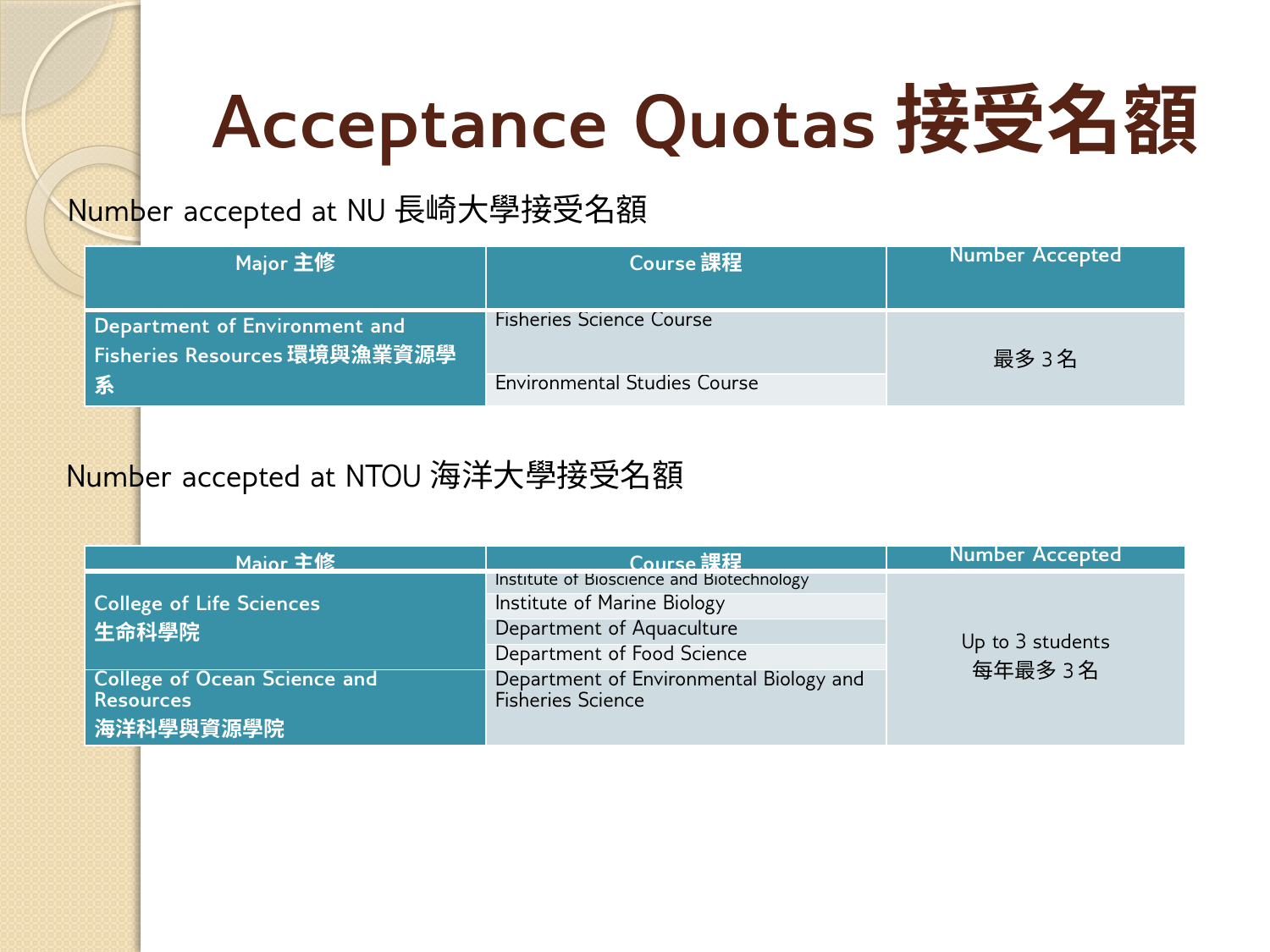

# Acceptance Quotas接受名額
Number accepted at NU長崎大學接受名額

| Major主修 | Course課程 | Number Accepted |
| --- | --- | --- |
| Department of Environment and Fisheries Resources環境與漁業資源學系 | Fisheries Science Course | 最多3名 |
|  | Environmental Studies Course |  |
Number accepted at NTOU海洋大學接受名額
| Major主修 | Course課程 | Number Accepted |
| --- | --- | --- |
| College of Life Sciences 生命科學院 | Institute of Bioscience and Biotechnology | Up to 3 students 每年最多3名 |
|  | Institute of Marine Biology |  |
|  | Department of Aquaculture |  |
|  | Department of Food Science |  |
| College of Ocean Science and Resources 海洋科學與資源學院 | Department of Environmental Biology and Fisheries Science |  |